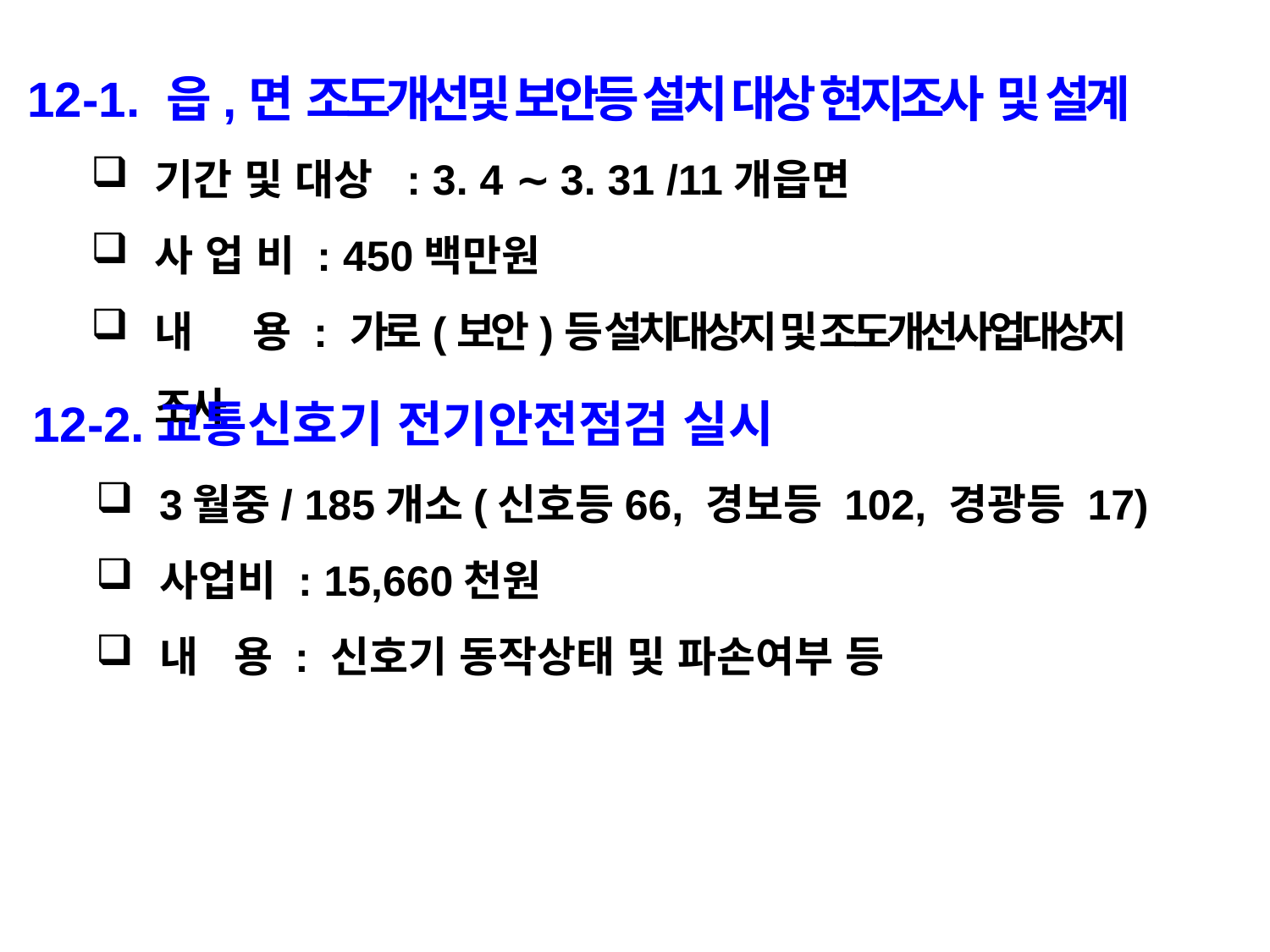

12-1. 읍,면  조도개선및 보안등 설치 대상 현지조사  및 설계
기간 및 대상  : 3. 4 ∼ 3. 31 /11개읍면
사 업 비 : 450백만원
내     용 : 가로(보안)등 설치대상지 및 조도개선사업대상지 조사
12-2.교통신호기 전기안전점검 실시
3월중/ 185개소(신호등66, 경보등 102, 경광등 17)
사업비 : 15,660천원
내   용 : 신호기 동작상태 및 파손여부 등